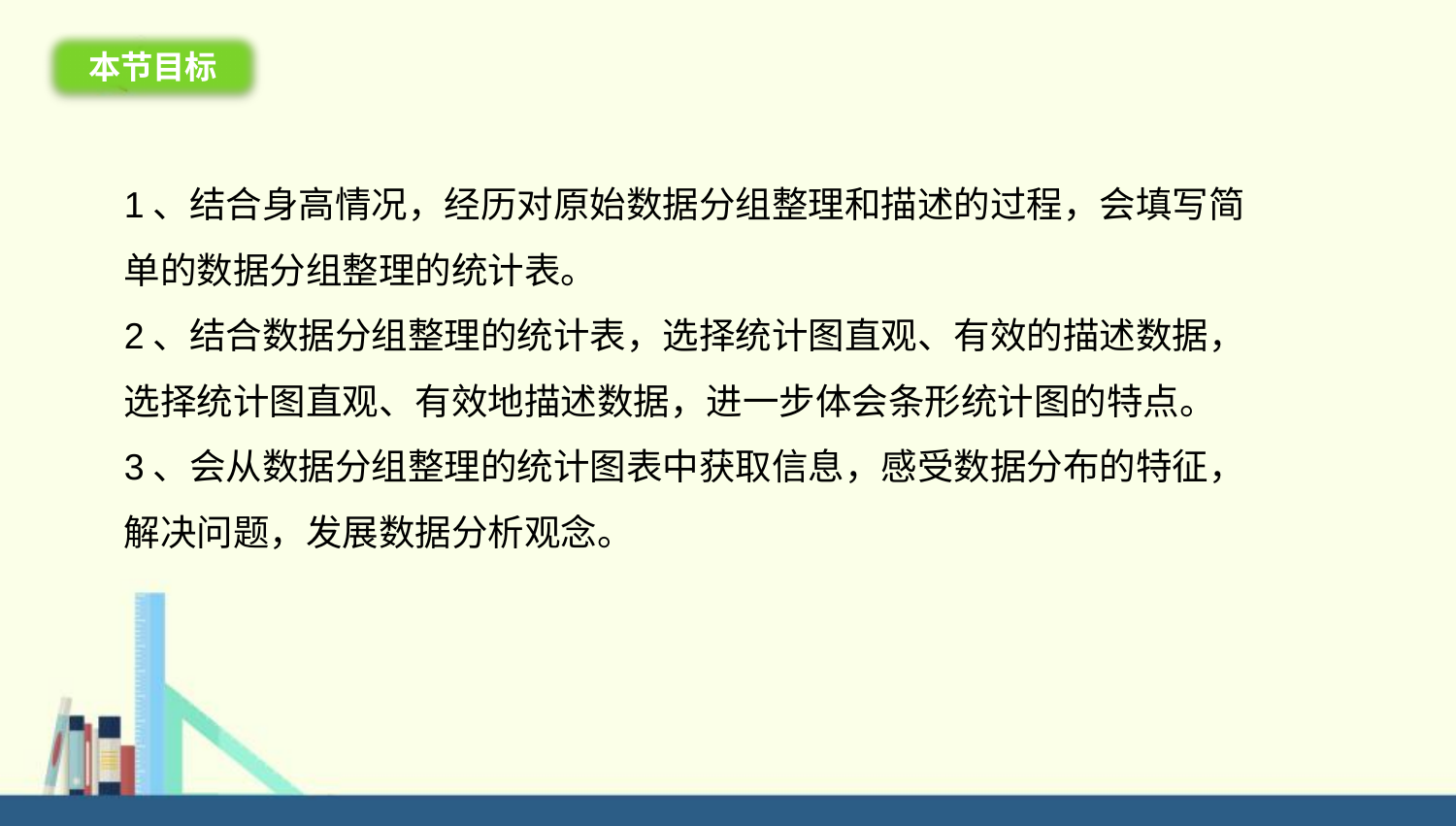

本节目标
1、结合身高情况，经历对原始数据分组整理和描述的过程，会填写简单的数据分组整理的统计表。
2、结合数据分组整理的统计表，选择统计图直观、有效的描述数据，选择统计图直观、有效地描述数据，进一步体会条形统计图的特点。
3、会从数据分组整理的统计图表中获取信息，感受数据分布的特征，解决问题，发展数据分析观念。